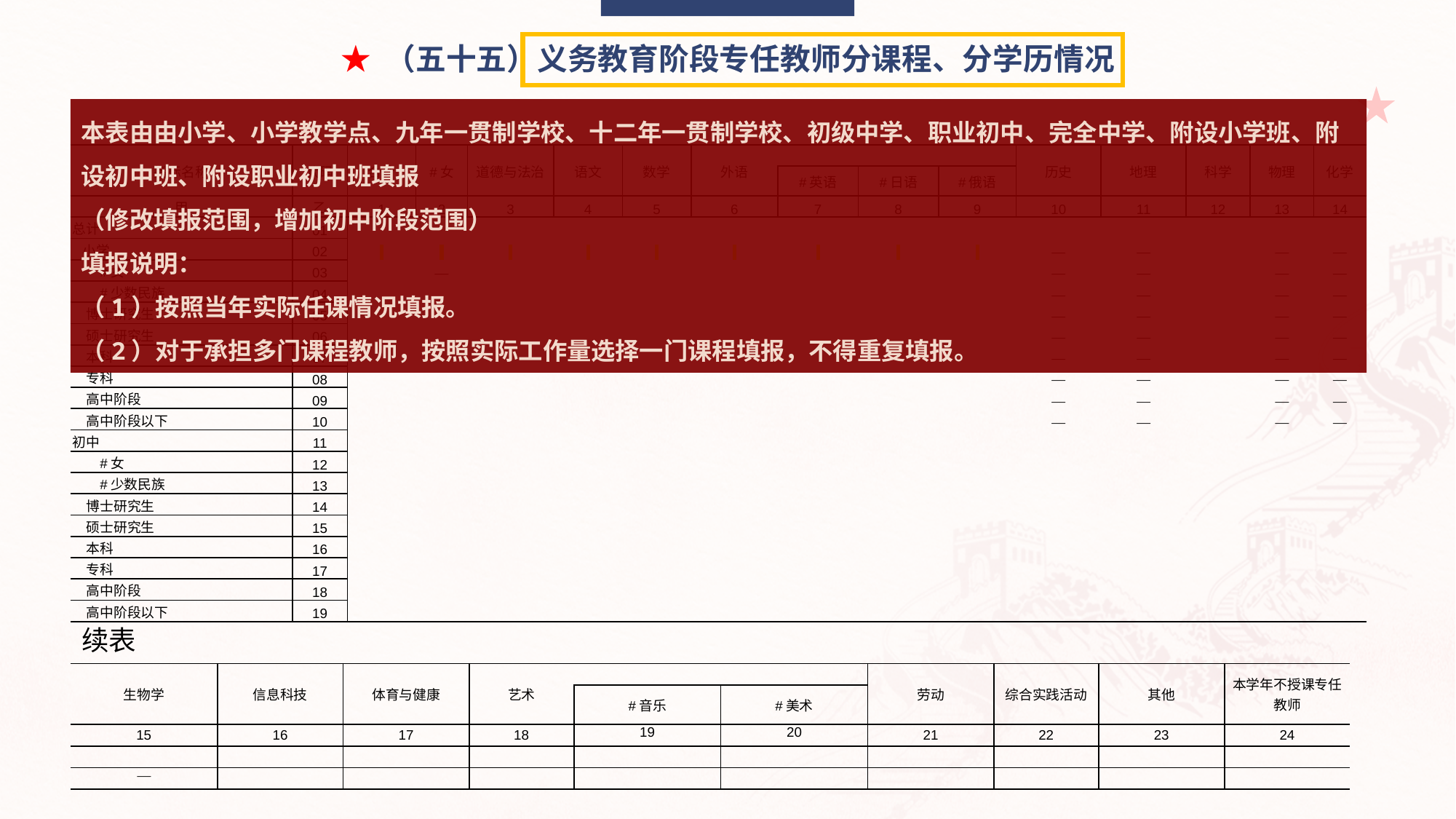

本表由由小学、小学教学点、九年一贯制学校、十二年一贯制学校、初级中学、职业初中、完全中学、附设小学班、附设初中班、附设职业初中班填报
（修改填报范围，增加初中阶段范围）
填报说明：
（1）按照当年实际任课情况填报。
（2）对于承担多门课程教师，按照实际工作量选择一门课程填报，不得重复填报。

★ （五十五）义务教育阶段专任教师分课程、分学历情况
| 指标名称 | 代码 | 合计 | #女 | 道德与法治 | 语文 | 数学 | 外语 |  |  |  | 历史 | 地理 | 科学 | 物理 | 化学 |
| --- | --- | --- | --- | --- | --- | --- | --- | --- | --- | --- | --- | --- | --- | --- | --- |
|  |  |  |  |  |  |  |  | #英语 | #日语 | #俄语 |  |  |  |  |  |
| 甲 | 乙 | 1 | 2 | 3 | 4 | 5 | 6 | 7 | 8 | 9 | 10 | 11 | 12 | 13 | 14 |
| 总计 | 01 |  |  |  |  |  |  |  |  |  |  |  |  |  |  |
| 小学 | 02 |  |  |  |  |  |  |  |  |  | — | — |  | — | — |
| #女 | 03 |  | — |  |  |  |  |  |  |  | — | — |  | — | — |
| #少数民族 | 04 |  |  |  |  |  |  |  |  |  | — | — |  | — | — |
| 博士研究生 | 05 |  |  |  |  |  |  |  |  |  | — | — |  | — | — |
| 硕士研究生 | 06 |  |  |  |  |  |  |  |  |  | — | — |  | — | — |
| 本科 | 07 |  |  |  |  |  |  |  |  |  | — | — |  | — | — |
| 专科 | 08 |  |  |  |  |  |  |  |  |  | — | — |  | — | — |
| 高中阶段 | 09 |  |  |  |  |  |  |  |  |  | — | — |  | — | — |
| 高中阶段以下 | 10 |  |  |  |  |  |  |  |  |  | — | — |  | — | — |
| 初中 | 11 |  |  |  |  |  |  |  |  |  |  |  |  |  |  |
| #女 | 12 |  |  |  |  |  |  |  |  |  |  |  |  |  |  |
| #少数民族 | 13 |  |  |  |  |  |  |  |  |  |  |  |  |  |  |
| 博士研究生 | 14 |  |  |  |  |  |  |  |  |  |  |  |  |  |  |
| 硕士研究生 | 15 |  |  |  |  |  |  |  |  |  |  |  |  |  |  |
| 本科 | 16 |  |  |  |  |  |  |  |  |  |  |  |  |  |  |
| 专科 | 17 |  |  |  |  |  |  |  |  |  |  |  |  |  |  |
| 高中阶段 | 18 |  |  |  |  |  |  |  |  |  |  |  |  |  |  |
| 高中阶段以下 | 19 |  |  |  |  |  |  |  |  |  |  |  |  |  |  |
续表
| 生物学 | 信息科技 | 体育与健康 | 艺术 |  |  | 劳动 | 综合实践活动 | 其他 | 本学年不授课专任教师 |
| --- | --- | --- | --- | --- | --- | --- | --- | --- | --- |
|  |  |  |  | #音乐 | #美术 |  |  |  |  |
| 15 | 16 | 17 | 18 | 19 | 20 | 21 | 22 | 23 | 24 |
|  |  |  |  |  |  |  |  |  |  |
| — |  |  |  |  |  |  |  |  |  |